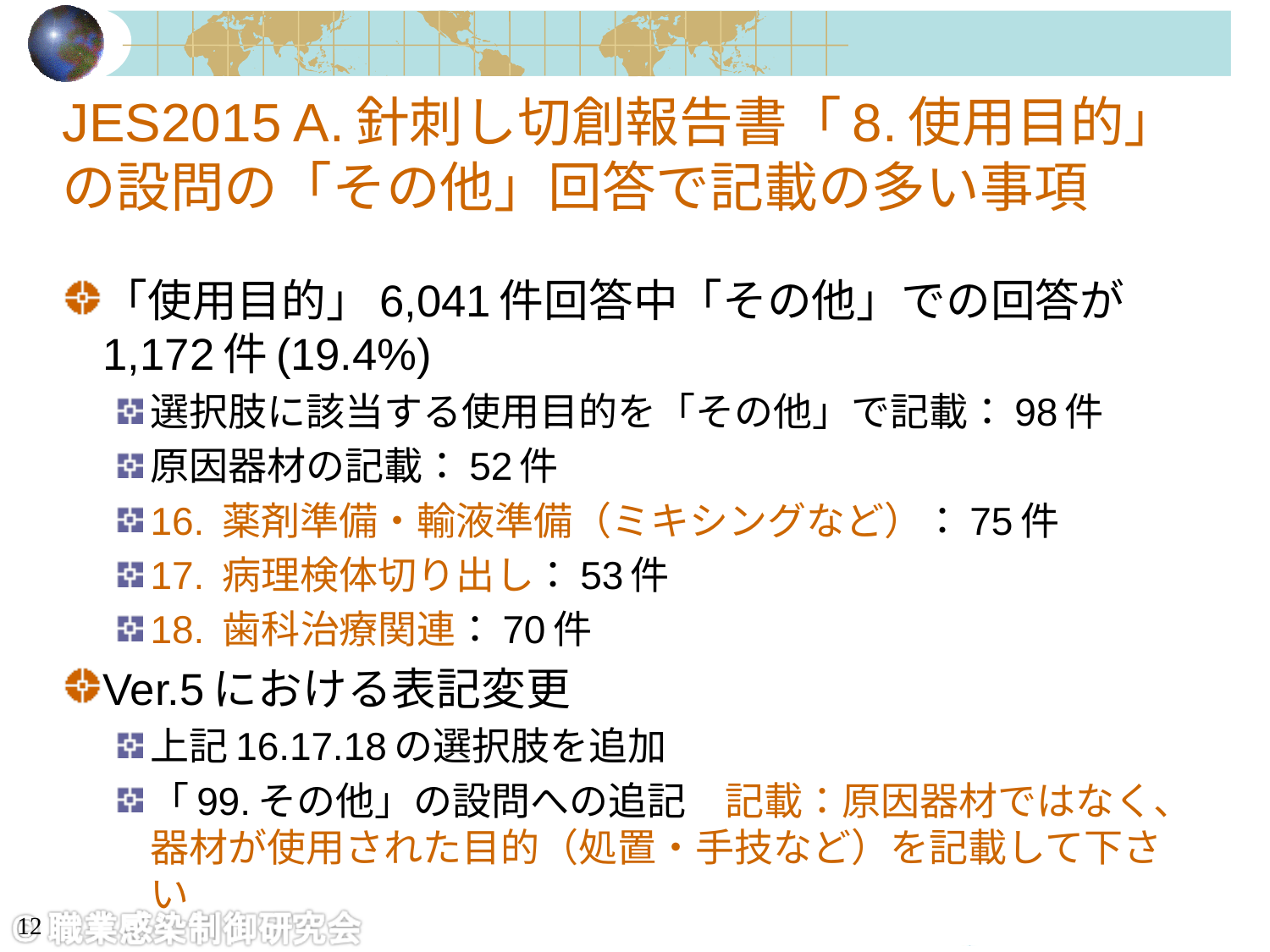

# JES2015 A.針刺し切創報告書「8.使用目的」の設問の「その他」回答で記載の多い事項
「使用目的」6,041件回答中「その他」での回答が　1,172件(19.4%)
選択肢に該当する使用目的を「その他」で記載：98件
原因器材の記載：52件
16. 薬剤準備・輸液準備（ミキシングなど）：75件
17. 病理検体切り出し：53件
18. 歯科治療関連：70件
Ver.5における表記変更
上記16.17.18の選択肢を追加
「99.その他」の設問への追記　記載：原因器材ではなく、器材が使用された目的（処置・手技など）を記載して下さい

12